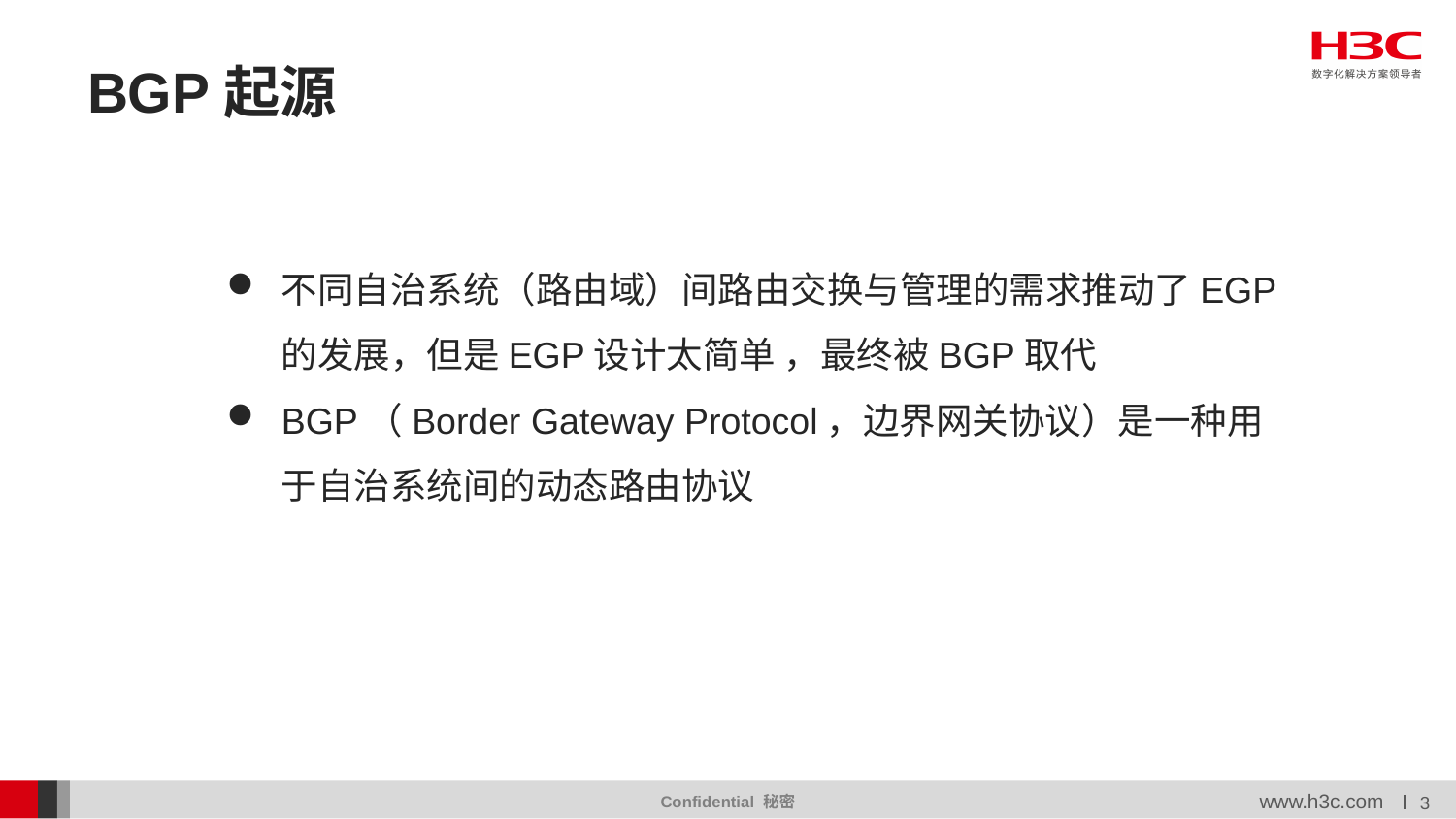

# BGP起源
不同自治系统（路由域）间路由交换与管理的需求推动了EGP的发展，但是EGP设计太简单 ，最终被BGP取代
BGP（Border Gateway Protocol，边界网关协议）是一种用于自治系统间的动态路由协议